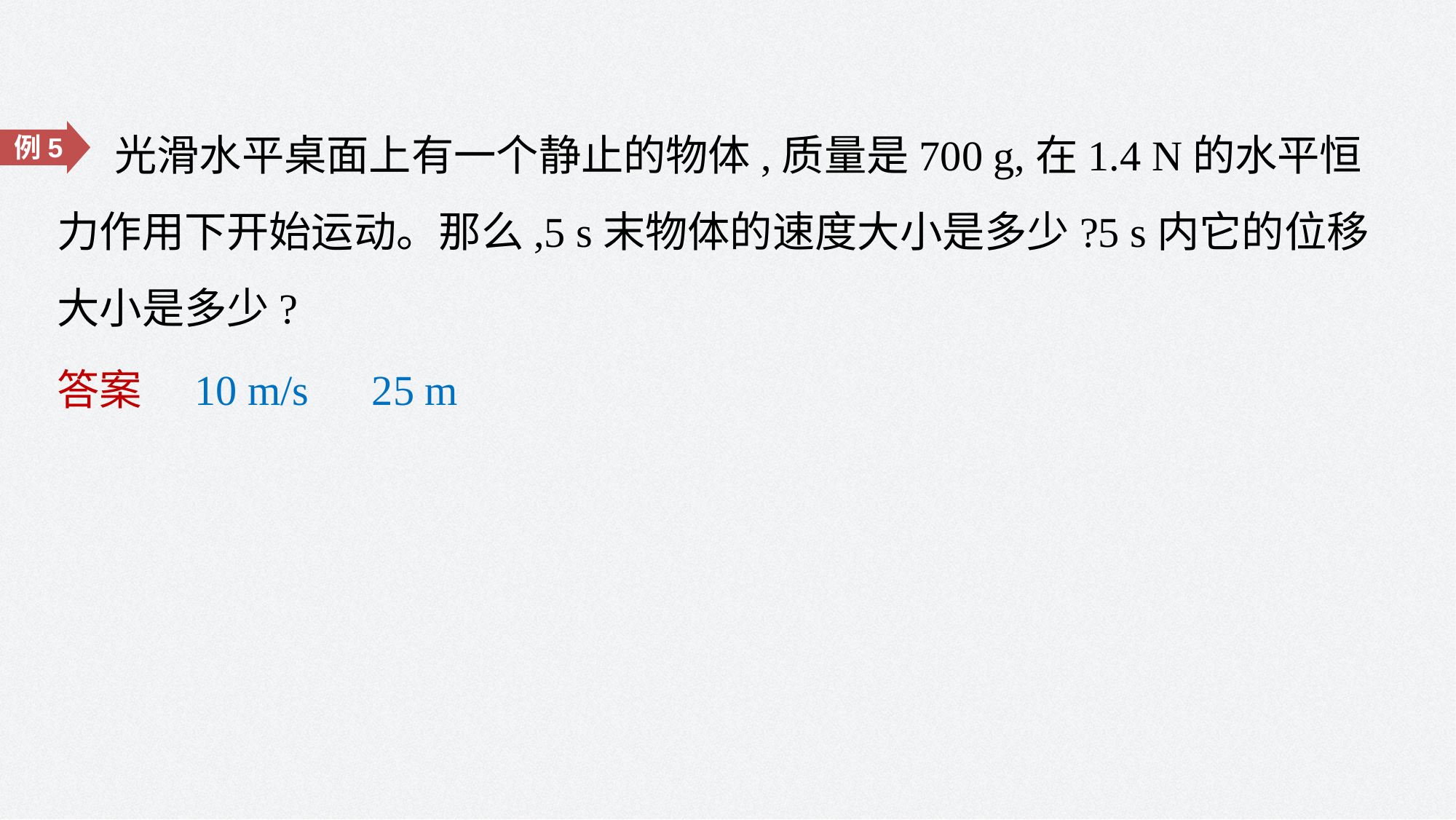

光滑水平桌面上有一个静止的物体,质量是700 g,在1.4 N的水平恒力作用下开始运动。那么,5 s末物体的速度大小是多少?5 s内它的位移大小是多少?

例5
答案　10 m/s　25 m